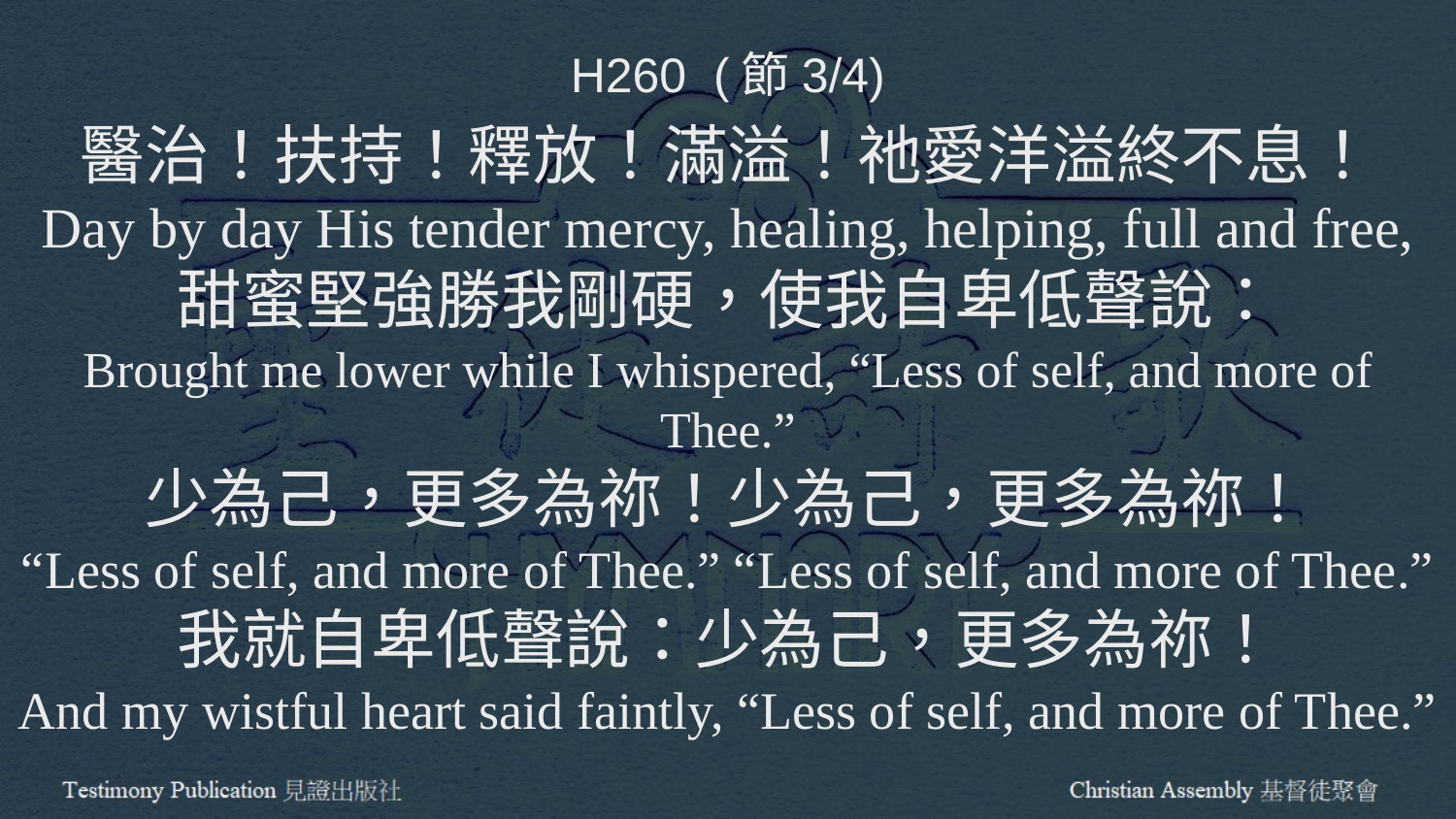

H260  (節3/4)
醫治！扶持！釋放！滿溢！祂愛洋溢終不息！
Day by day His tender mercy, healing, helping, full and free,
甜蜜堅強勝我剛硬，使我自卑低聲說：
Brought me lower while I whispered, “Less of self, and more of Thee.”
少為己，更多為祢！少為己，更多為祢！
“Less of self, and more of Thee.” “Less of self, and more of Thee.”
我就自卑低聲說：少為己，更多為祢！
And my wistful heart said faintly, “Less of self, and more of Thee.”